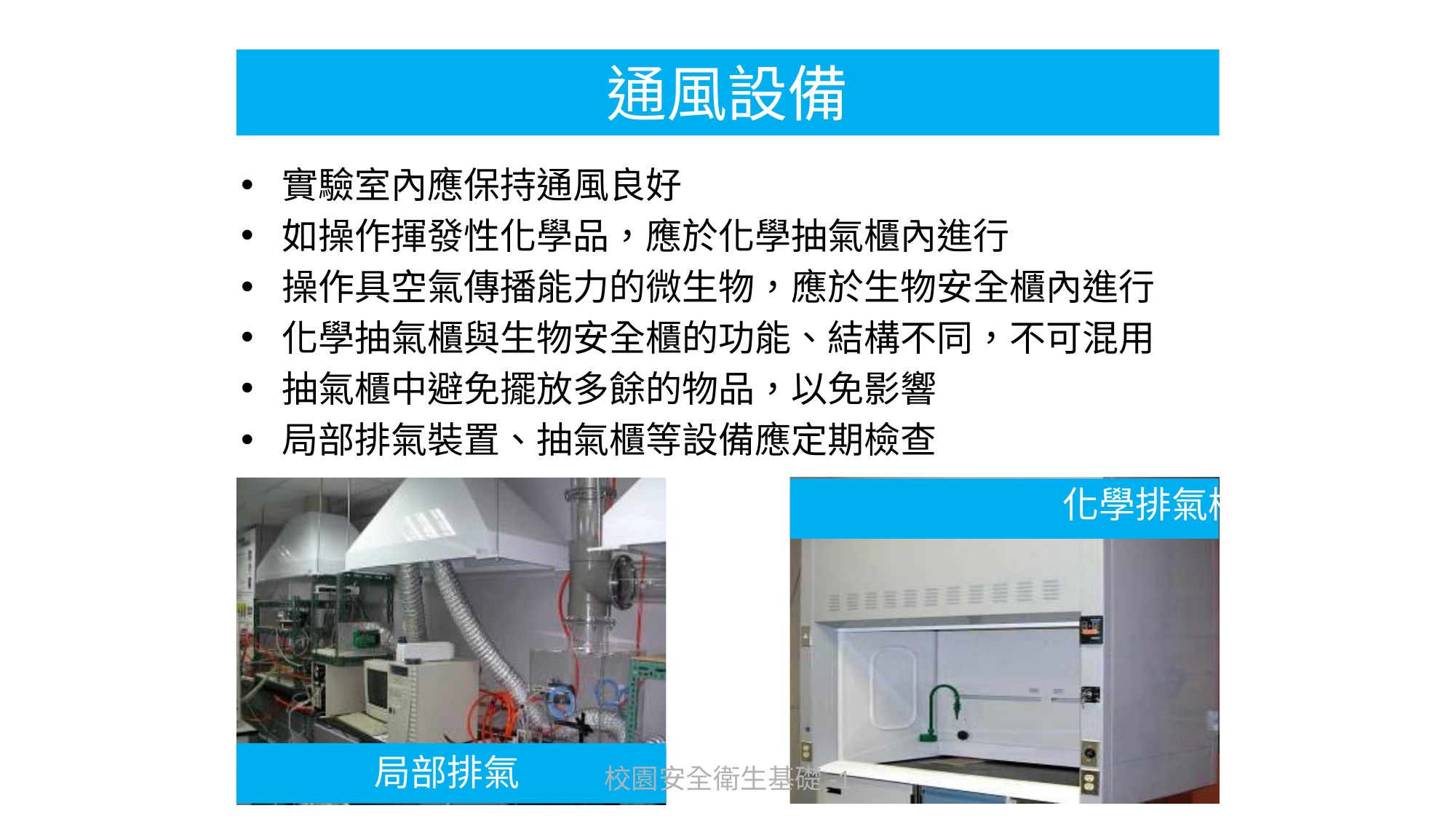

# 通風設備
實驗室內應保持通風良好
如操作揮發性化學品，應於化學抽氣櫃內進行
操作具空氣傳播能力的微生物，應於生物安全櫃內進行
化學抽氣櫃與生物安全櫃的功能、結構不同，不可混用
抽氣櫃中避免擺放多餘的物品，以免影響
局部排氣裝置、抽氣櫃等設備應定期檢查
	            化學排氣櫃

局部排氣
295
校園安全衛生基礎-1
292
295